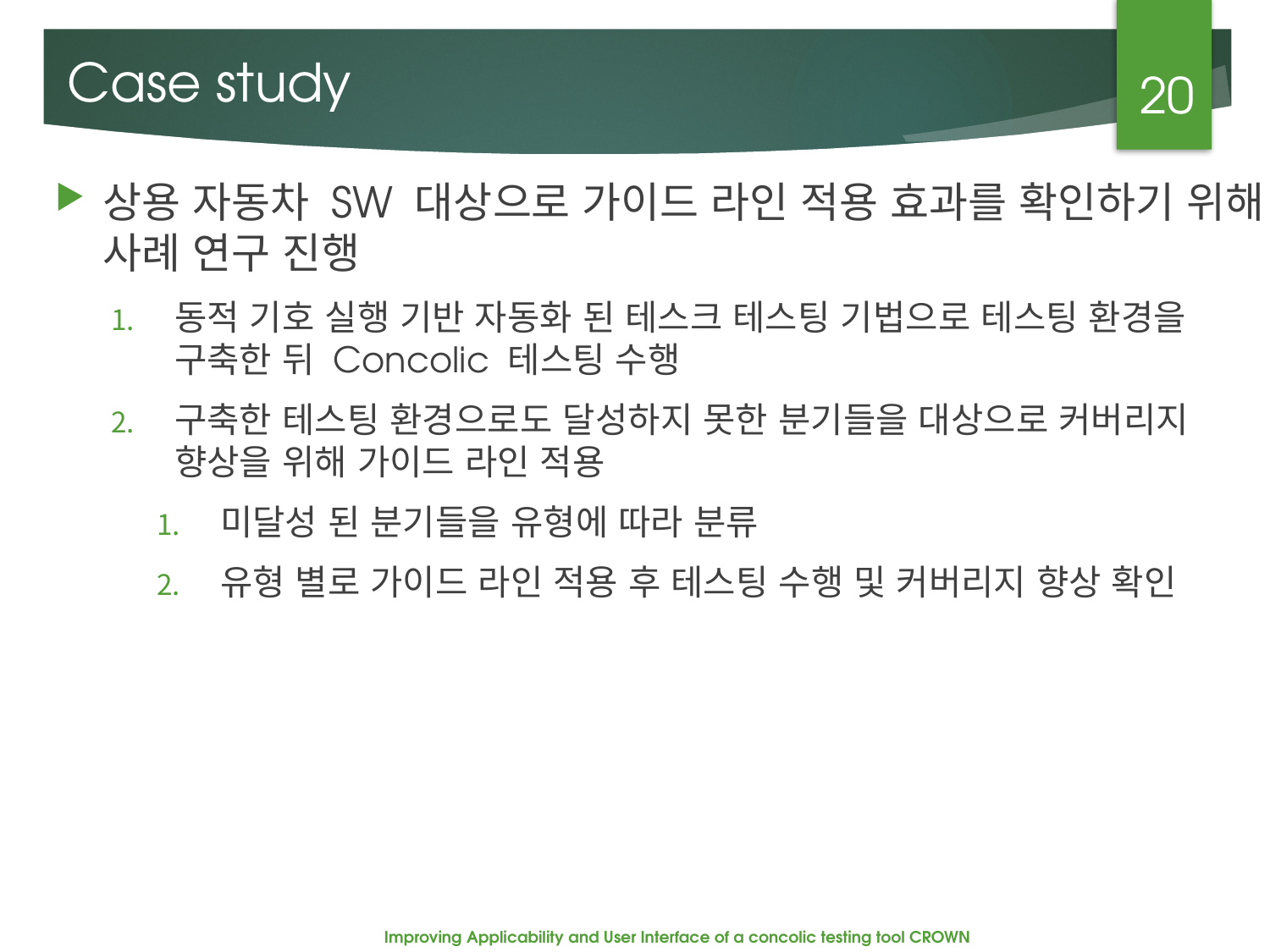

20
# Case study
상용 자동차 SW 대상으로 가이드 라인 적용 효과를 확인하기 위해 사례 연구 진행
동적 기호 실행 기반 자동화 된 테스크 테스팅 기법으로 테스팅 환경을
구축한 뒤 Concolic 테스팅 수행
구축한 테스팅 환경으로도 달성하지 못한 분기들을 대상으로 커버리지 향상을 위해 가이드 라인 적용
미달성 된 분기들을 유형에 따라 분류
유형 별로 가이드 라인 적용 후 테스팅 수행 및 커버리지 향상 확인
Improving Applicability and User Interface of a concolic testing tool CROWN